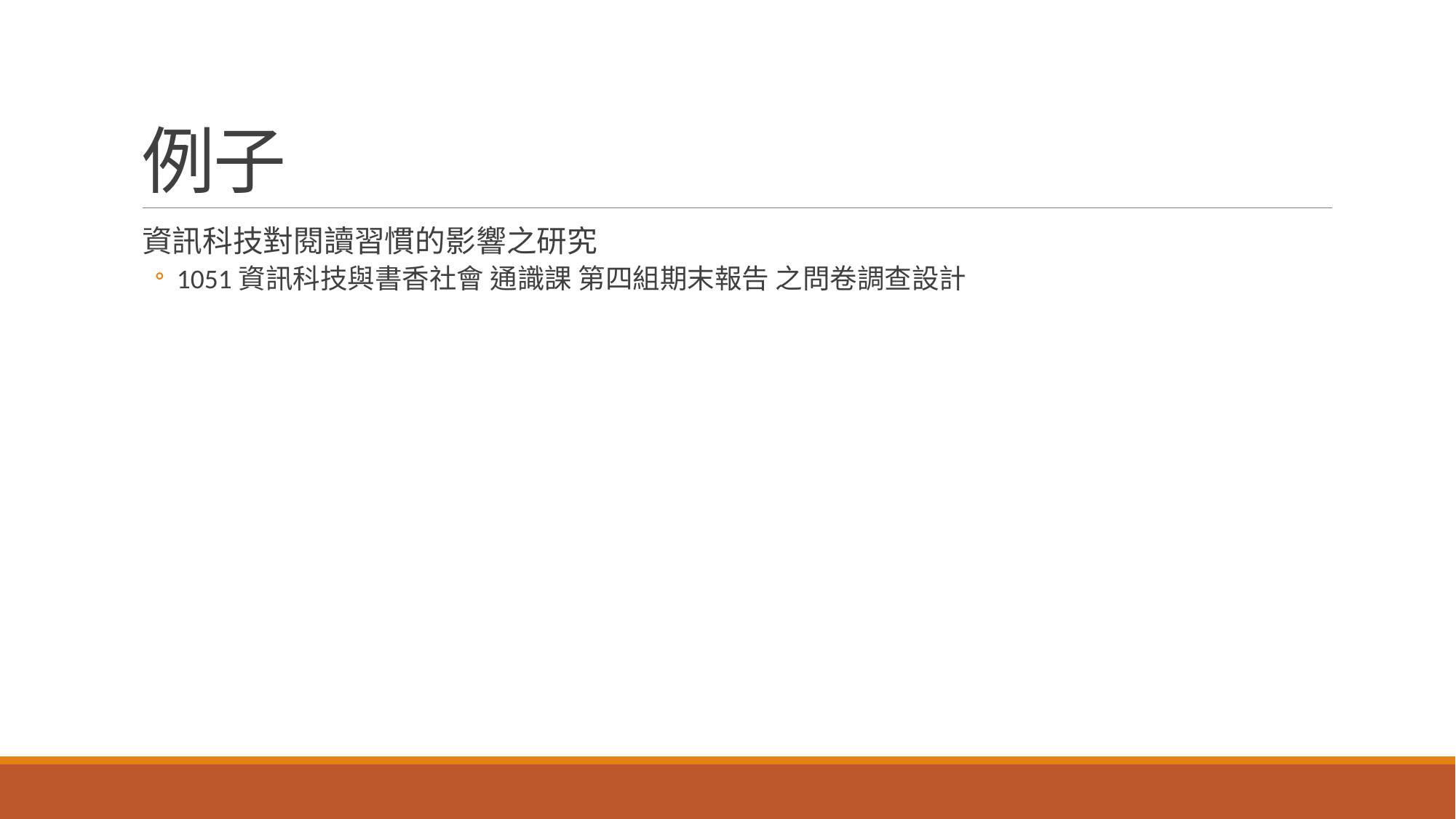

# 例子
資訊科技對閱讀習慣的影響之研究
1051資訊科技與書香社會 通識課 第四組期末報告 之問卷調查設計